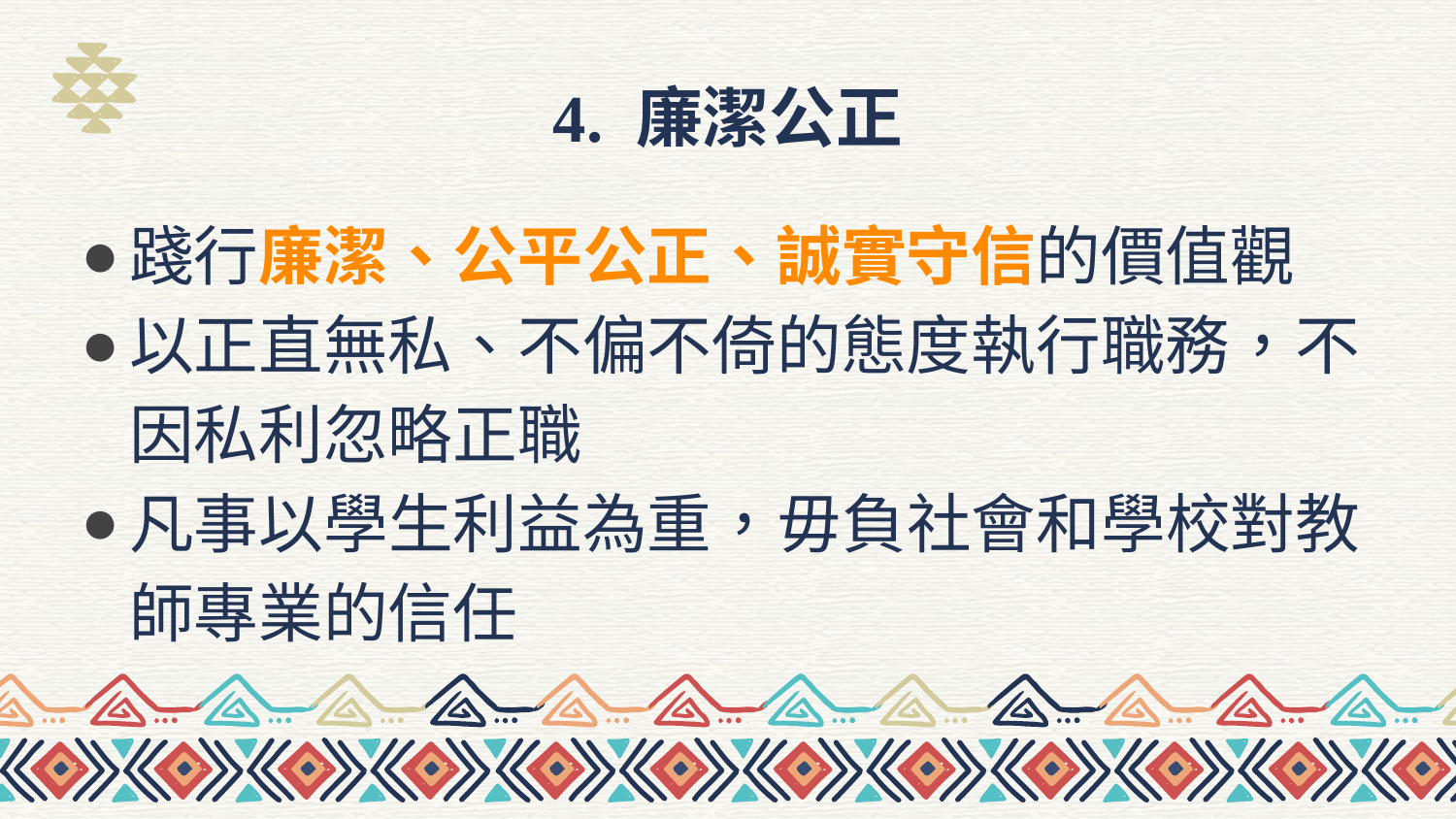

# 4. 廉潔公正
踐行廉潔、公平公正、誠實守信的價值觀
以正直無私、不偏不倚的態度執行職務，不因私利忽略正職
凡事以學生利益為重，毋負社會和學校對教師專業的信任